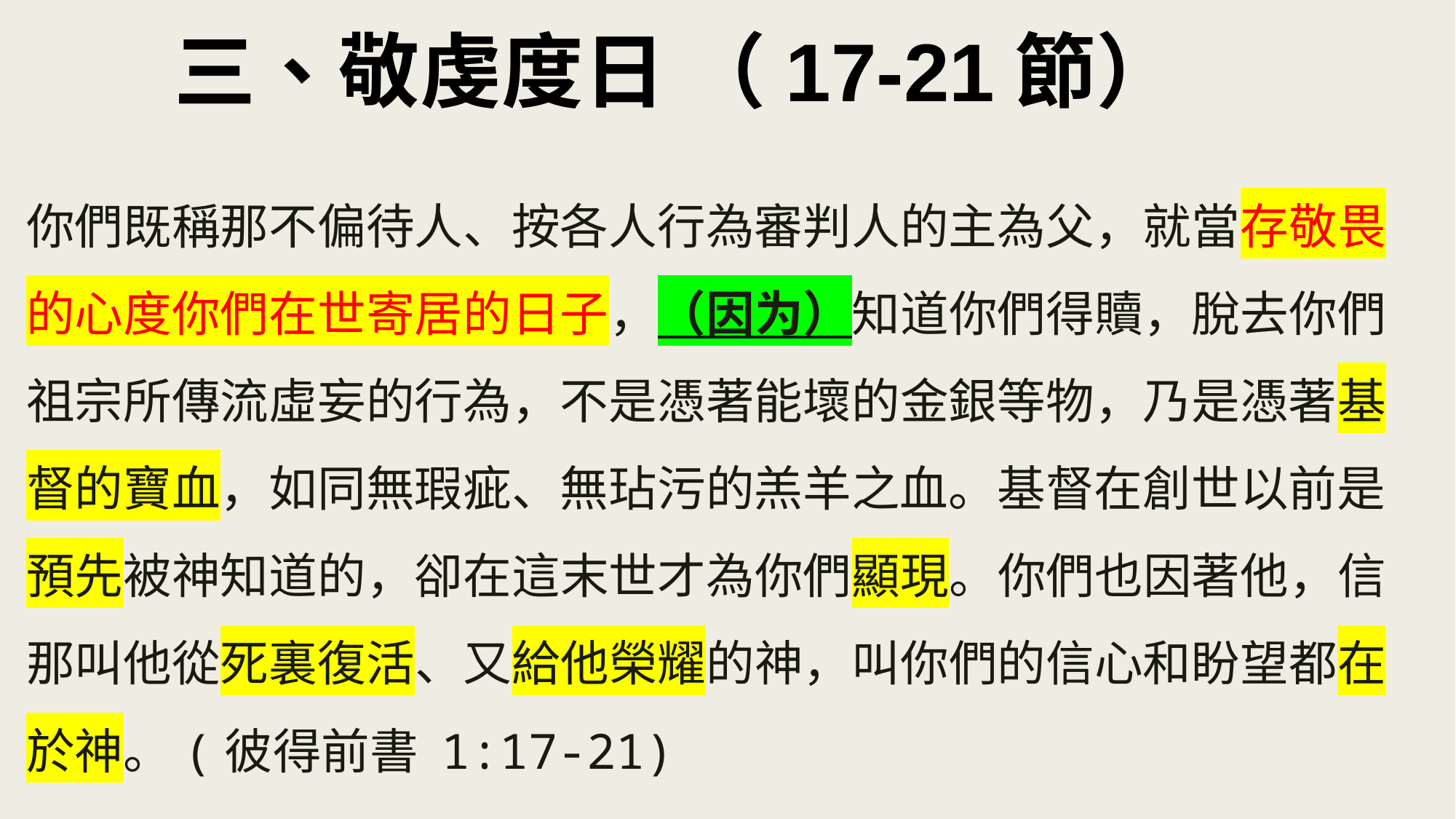

# 三、敬虔度日 （17-21節）
你們既稱那不偏待人、按各人行為審判人的主為父，就當存敬畏的心度你們在世寄居的日子，（因为）知道你們得贖，脫去你們祖宗所傳流虛妄的行為，不是憑著能壞的金銀等物，乃是憑著基督的寶血，如同無瑕疵、無玷污的羔羊之血。基督在創世以前是預先被神知道的，卻在這末世才為你們顯現。你們也因著他，信那叫他從死裏復活、又給他榮耀的神，叫你們的信心和盼望都在於神。(彼得前書 1:17-21)